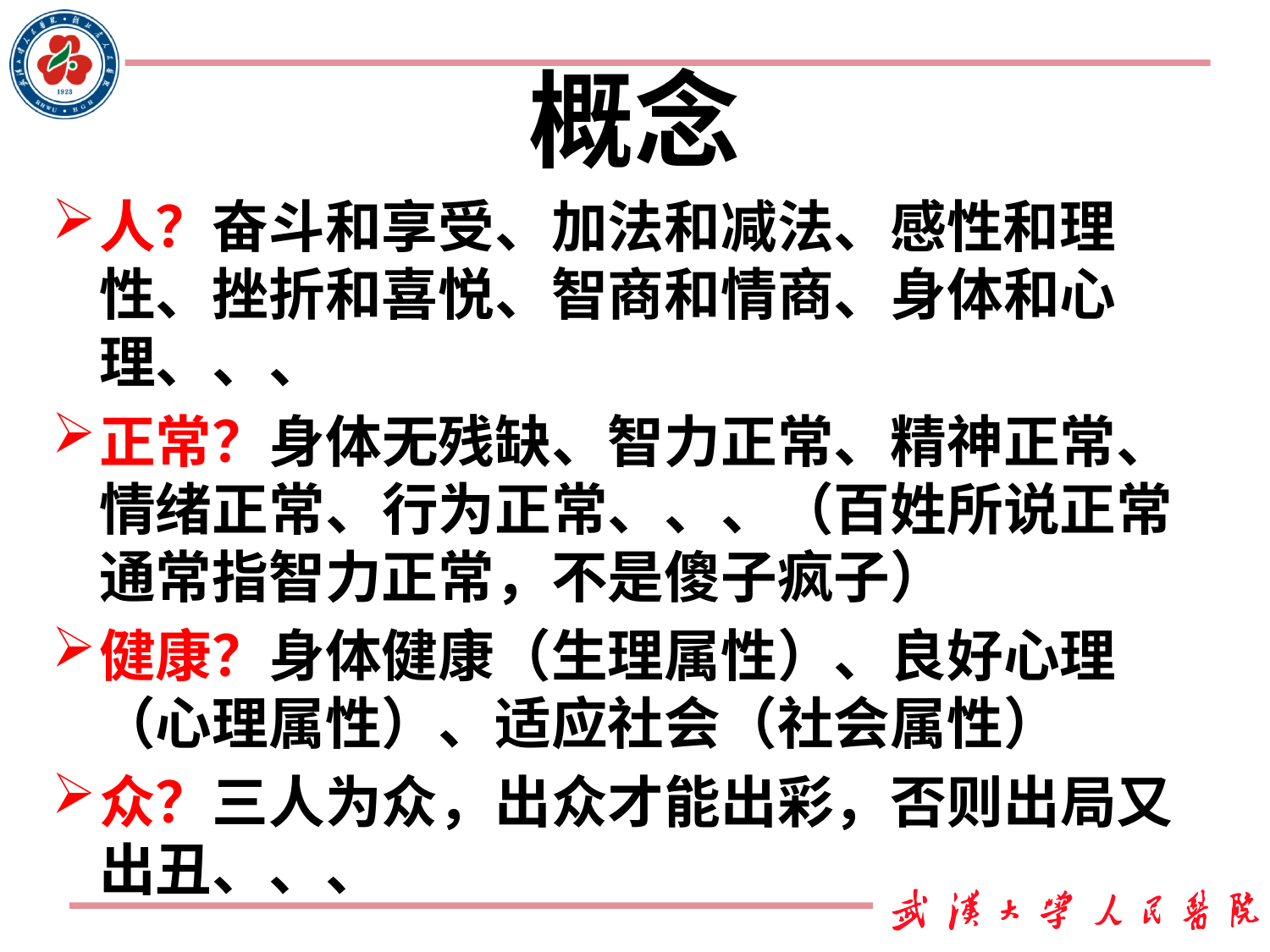

# 概念
人？奋斗和享受、加法和减法、感性和理性、挫折和喜悦、智商和情商、身体和心理、、、
正常？身体无残缺、智力正常、精神正常、情绪正常、行为正常、、、（百姓所说正常通常指智力正常，不是傻子疯子）
健康？身体健康（生理属性）、良好心理（心理属性）、适应社会（社会属性）
众？三人为众，出众才能出彩，否则出局又出丑、、、